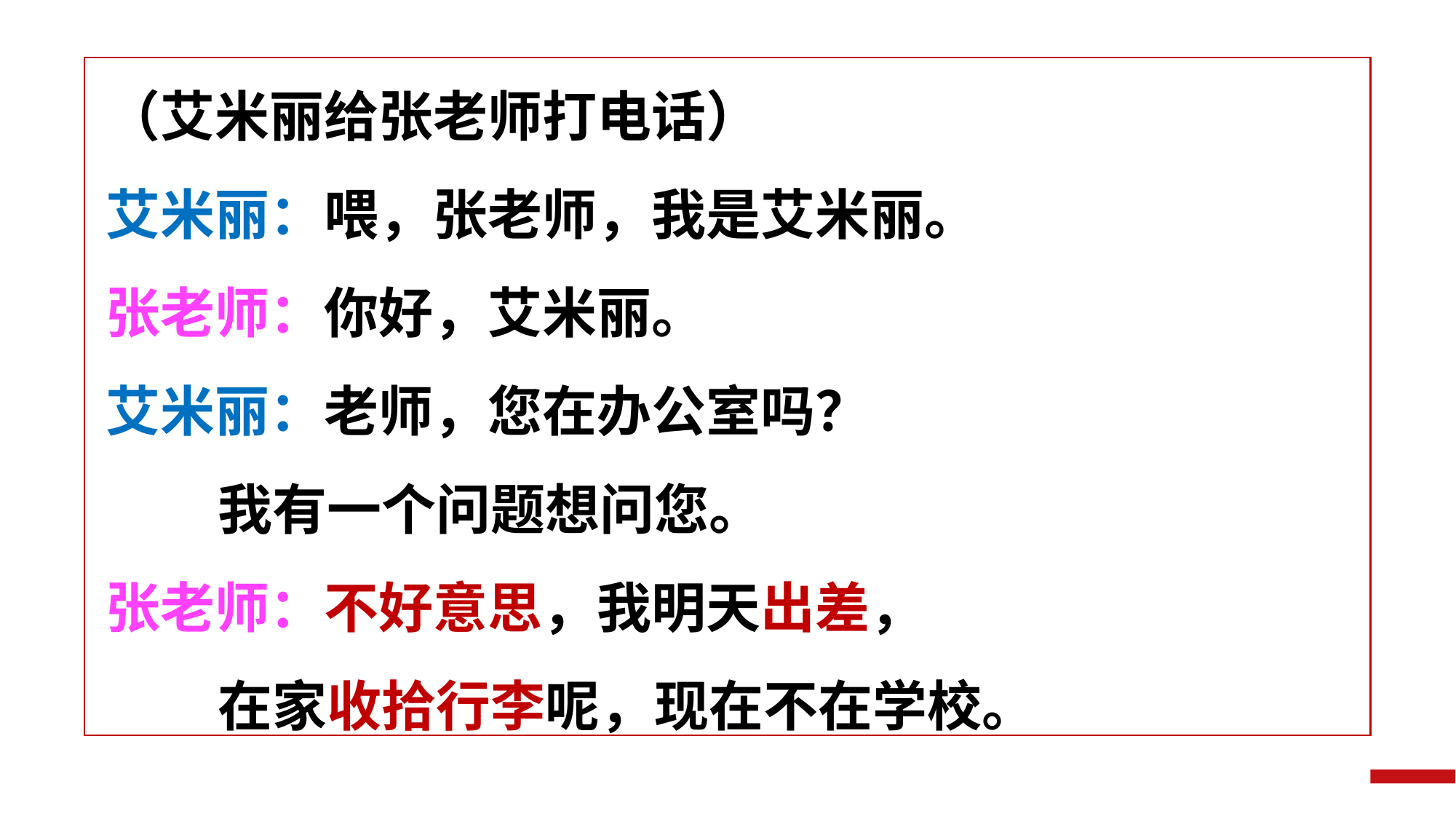

（艾米丽给张老师打电话）
艾米丽：喂，张老师，我是艾米丽。
张老师：你好，艾米丽。
艾米丽：老师，您在办公室吗？
        我有一个问题想问您。
张老师：不好意思，我明天出差，
        在家收拾行李呢，现在不在学校。